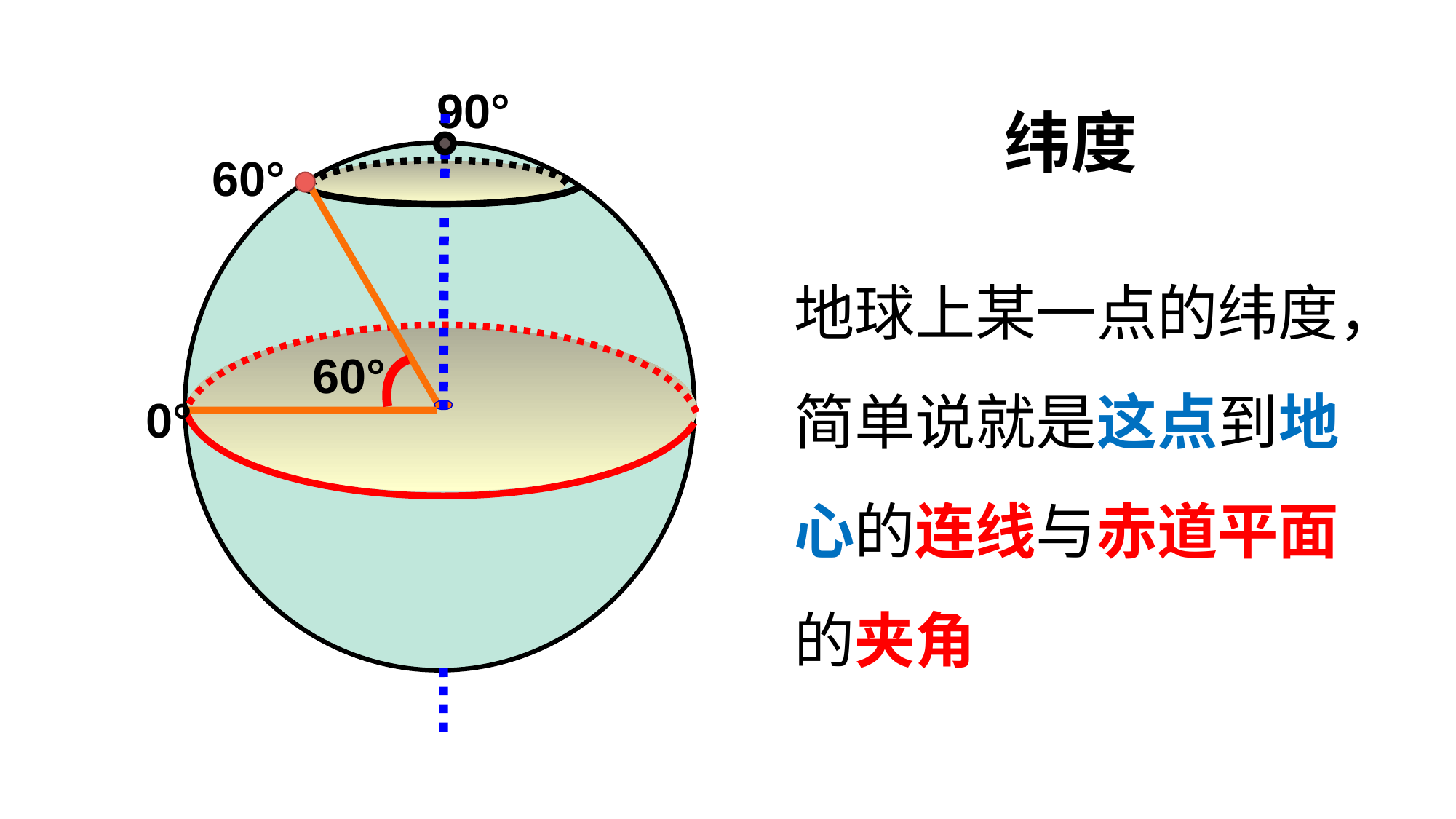

90°
纬度

60°

地球上某一点的纬度，简单说就是这点到地心的连线与赤道平面的夹角

60°

0°